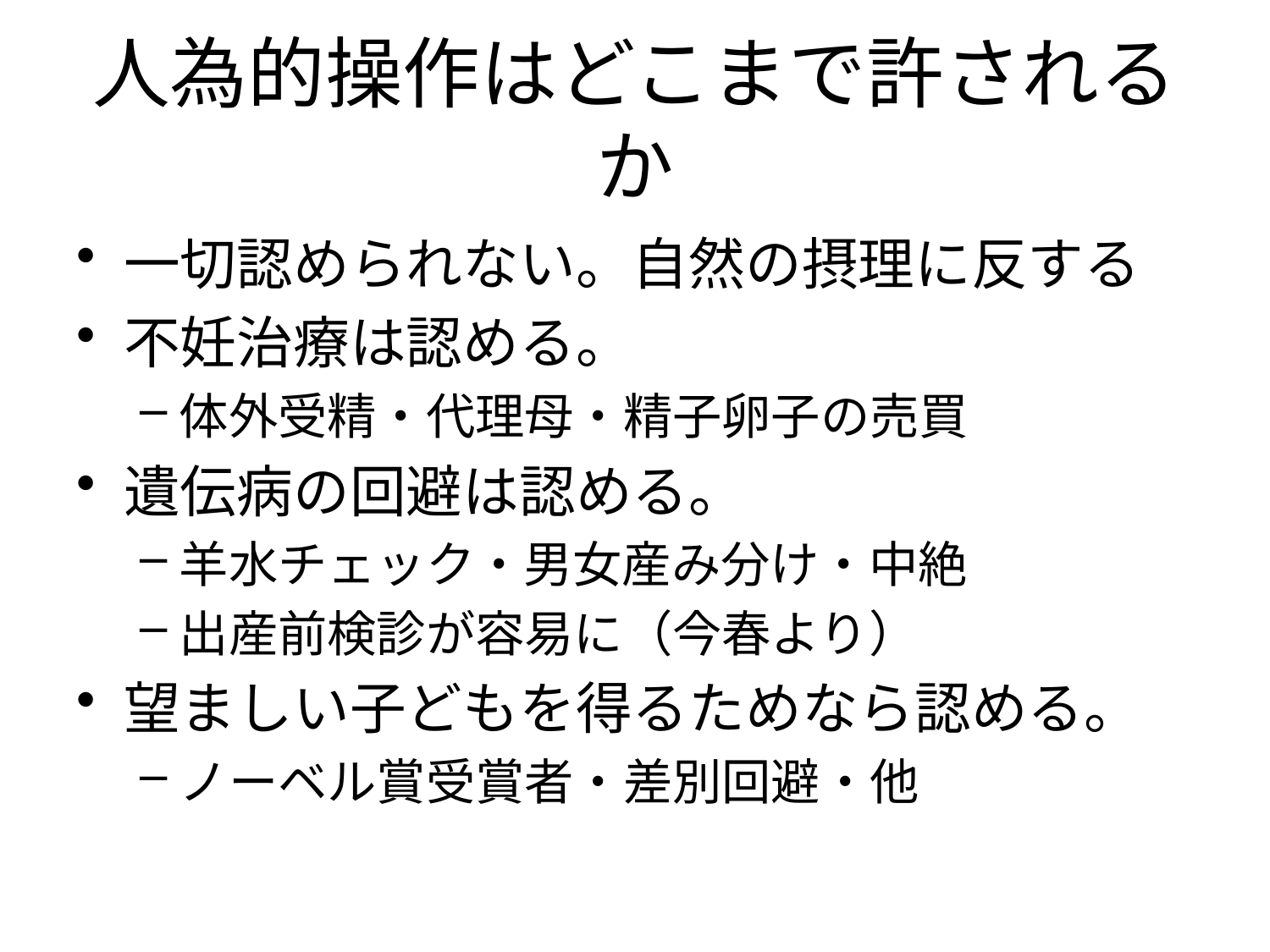

# 人為的操作はどこまで許されるか
一切認められない。自然の摂理に反する
不妊治療は認める。
体外受精・代理母・精子卵子の売買
遺伝病の回避は認める。
羊水チェック・男女産み分け・中絶
出産前検診が容易に（今春より）
望ましい子どもを得るためなら認める。
ノーベル賞受賞者・差別回避・他